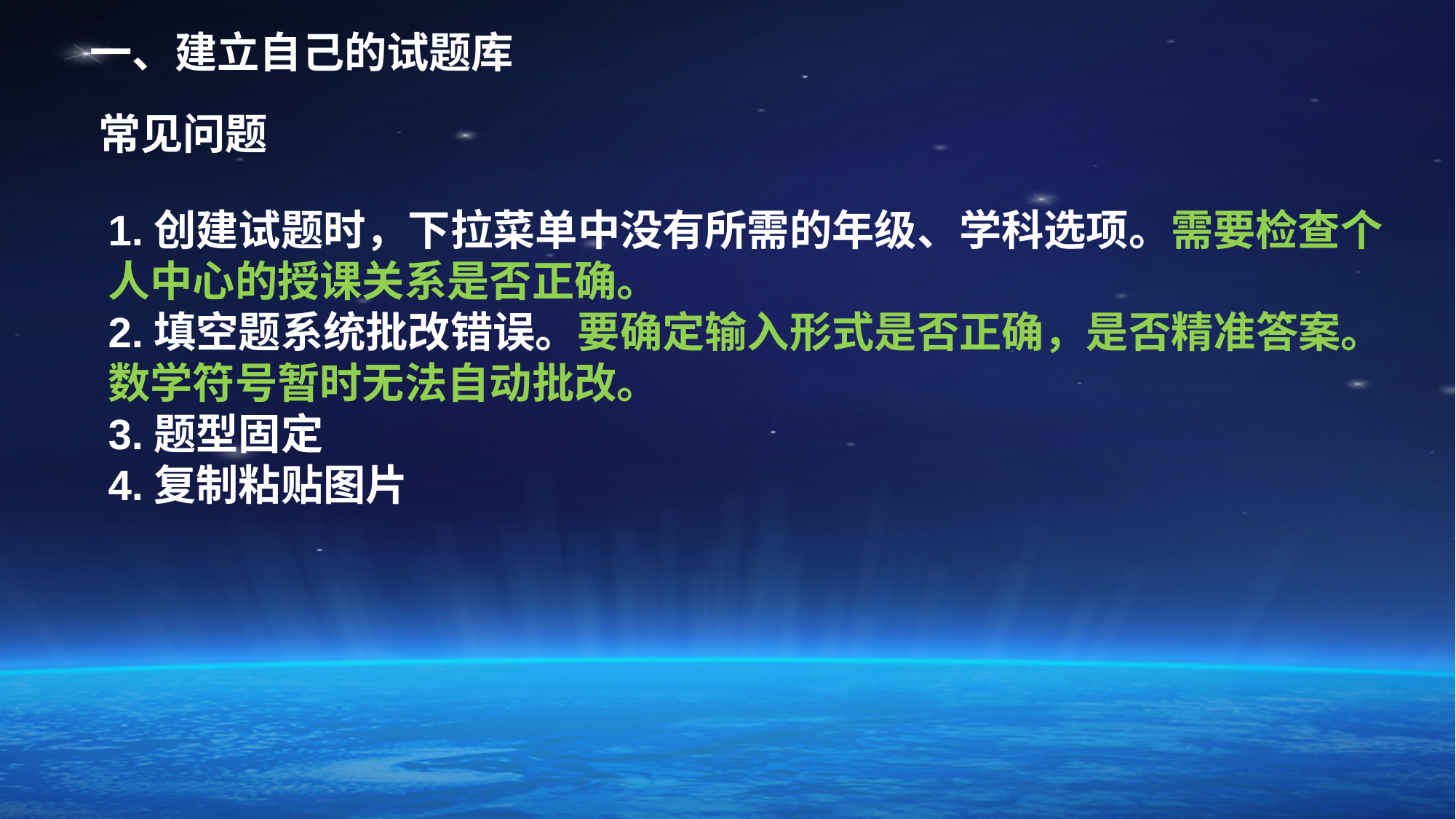

一、建立自己的试题库
常见问题
1.创建试题时，下拉菜单中没有所需的年级、学科选项。需要检查个人中心的授课关系是否正确。
2.填空题系统批改错误。要确定输入形式是否正确，是否精准答案。数学符号暂时无法自动批改。
3.题型固定
4.复制粘贴图片